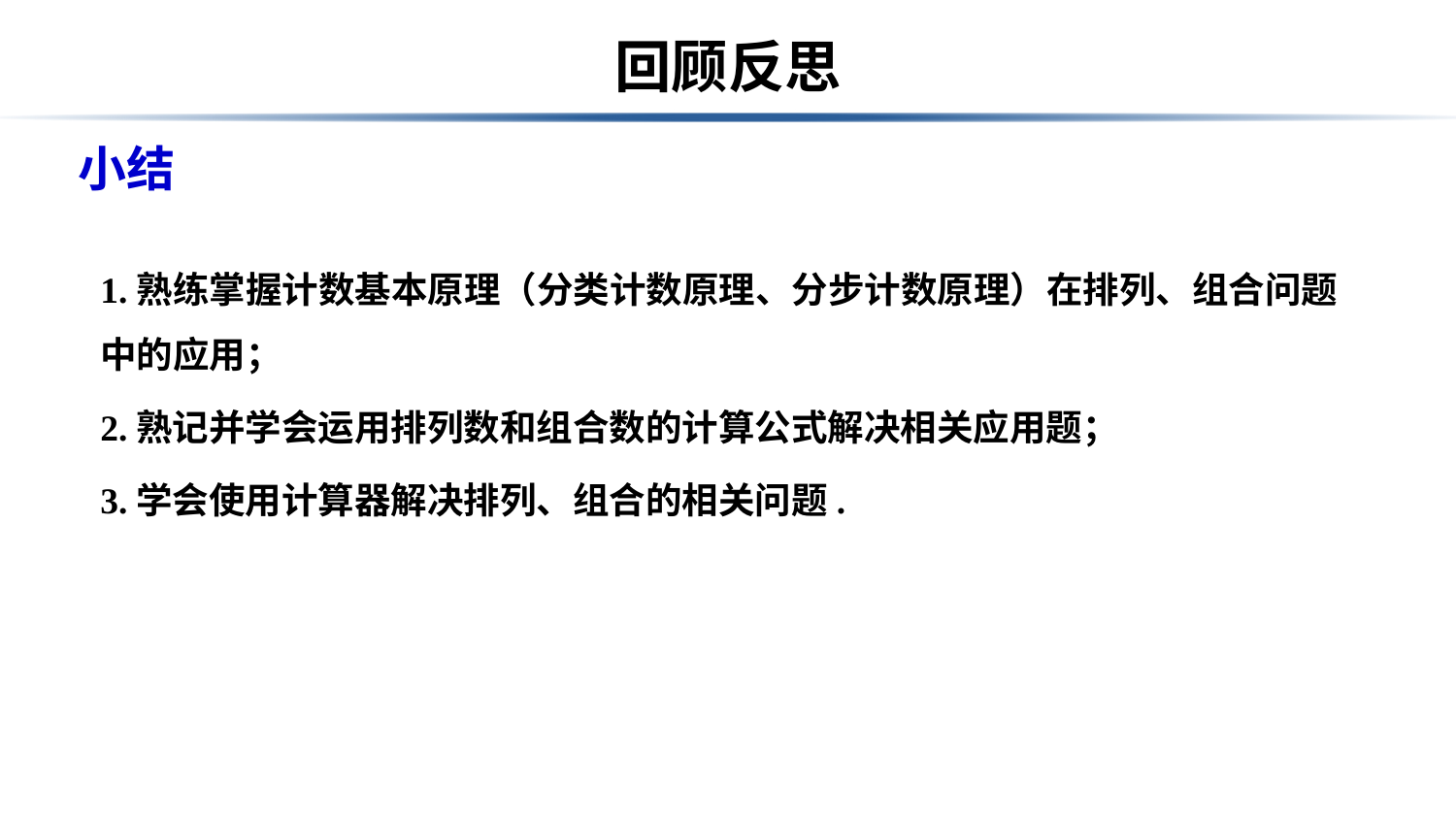

# 回顾反思
小结
1.熟练掌握计数基本原理（分类计数原理、分步计数原理）在排列、组合问题中的应用；
2.熟记并学会运用排列数和组合数的计算公式解决相关应用题；
3.学会使用计算器解决排列、组合的相关问题.